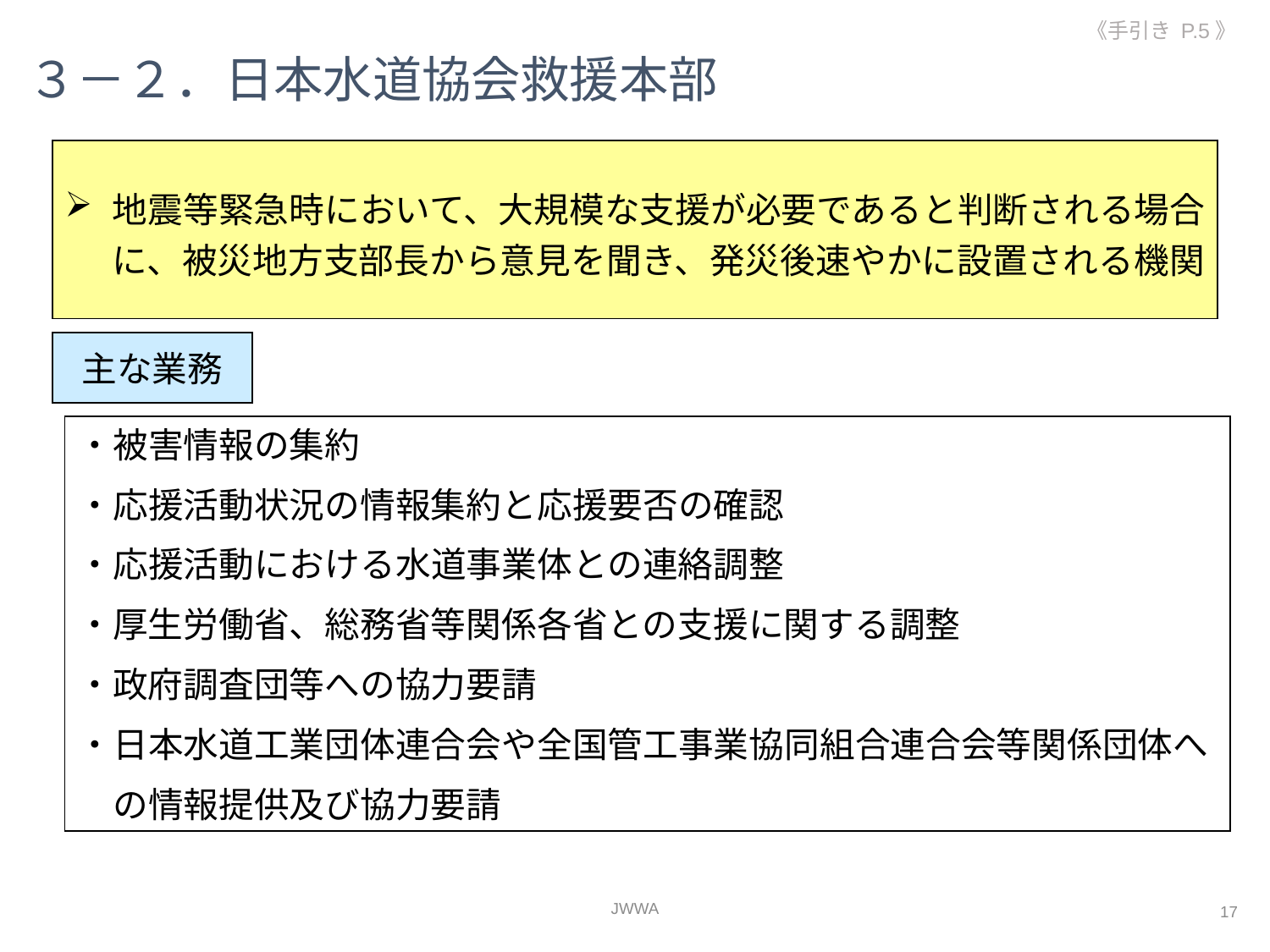

《手引き P.5》
３－２．日本水道協会救援本部
地震等緊急時において、大規模な支援が必要であると判断される場合に、被災地方支部長から意見を聞き、発災後速やかに設置される機関
主な業務
・被害情報の集約
・応援活動状況の情報集約と応援要否の確認
・応援活動における水道事業体との連絡調整
・厚生労働省、総務省等関係各省との支援に関する調整
・政府調査団等への協力要請
・日本水道工業団体連合会や全国管工事業協同組合連合会等関係団体へ
　の情報提供及び協力要請
JWWA
17